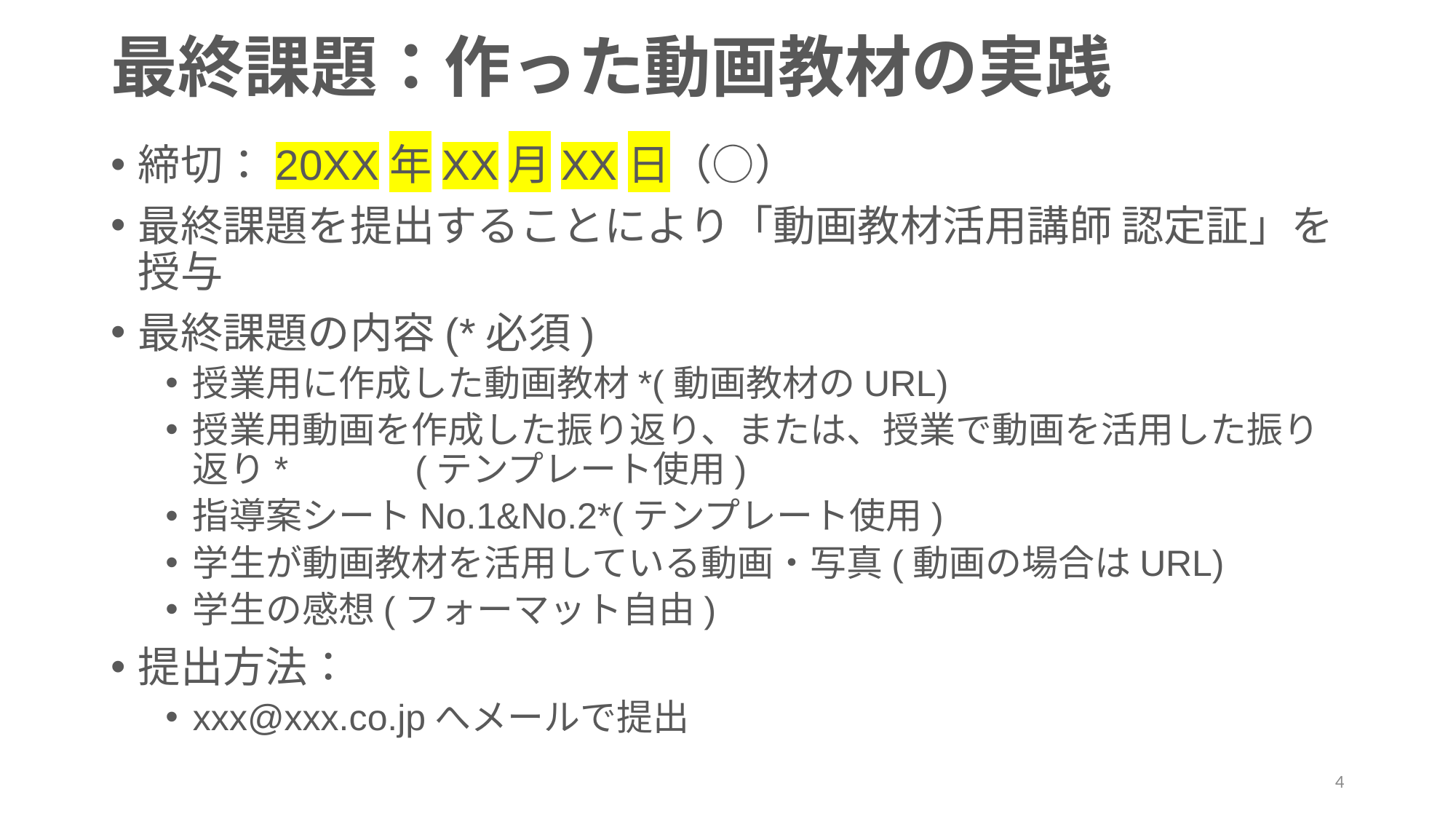

# 最終課題：作った動画教材の実践
締切：20XX年XX月XX日（○）
最終課題を提出することにより「動画教材活用講師 認定証」を授与
最終課題の内容(*必須)
授業用に作成した動画教材*(動画教材のURL)
授業用動画を作成した振り返り、または、授業で動画を活用した振り返り*　　　(テンプレート使用)
指導案シートNo.1&No.2*(テンプレート使用)
学生が動画教材を活用している動画・写真(動画の場合はURL)
学生の感想(フォーマット自由)
提出方法：
xxx@xxx.co.jpへメールで提出

4